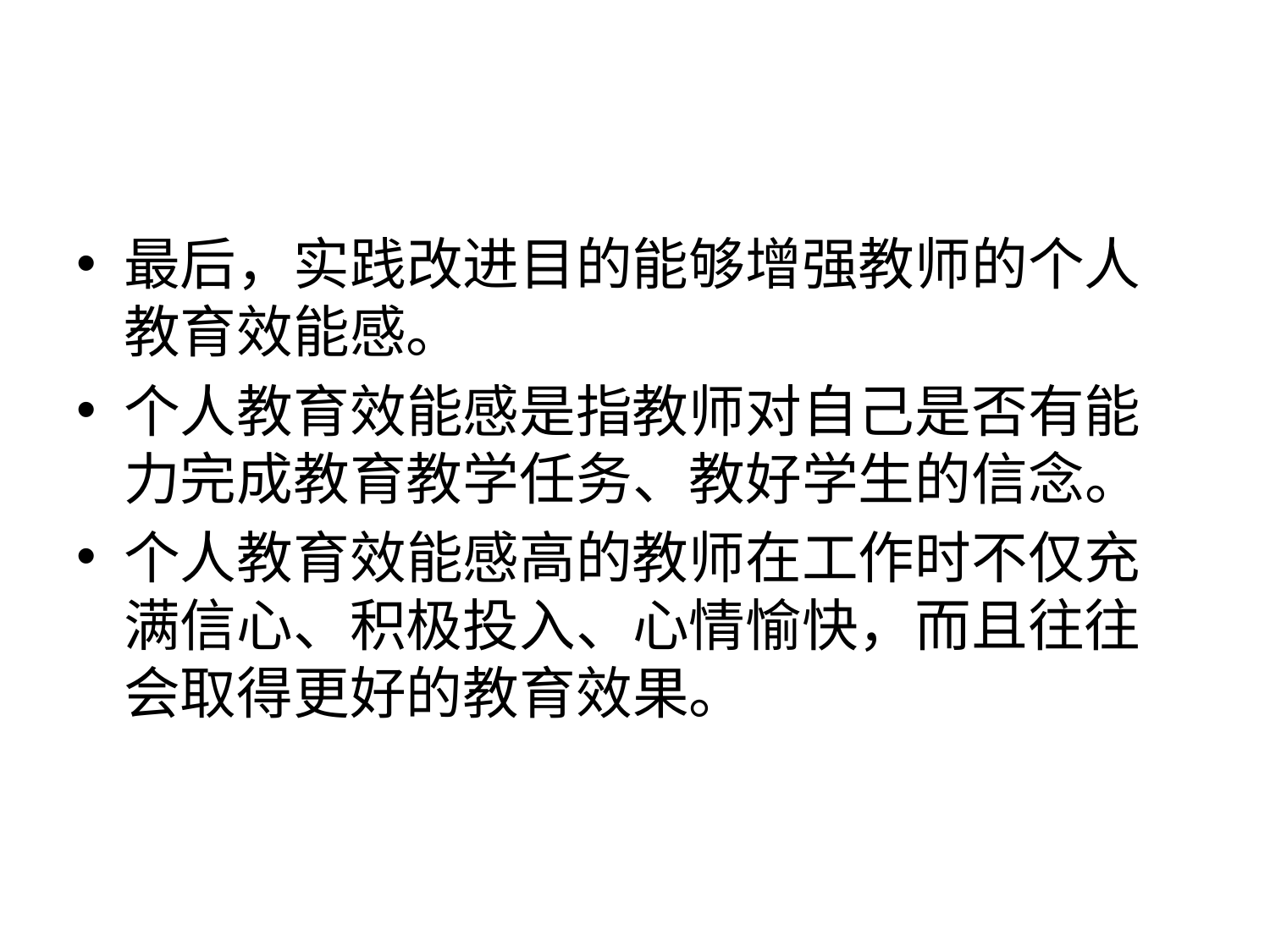

#
最后，实践改进目的能够增强教师的个人教育效能感。
个人教育效能感是指教师对自己是否有能力完成教育教学任务、教好学生的信念。
个人教育效能感高的教师在工作时不仅充满信心、积极投入、心情愉快，而且往往会取得更好的教育效果。